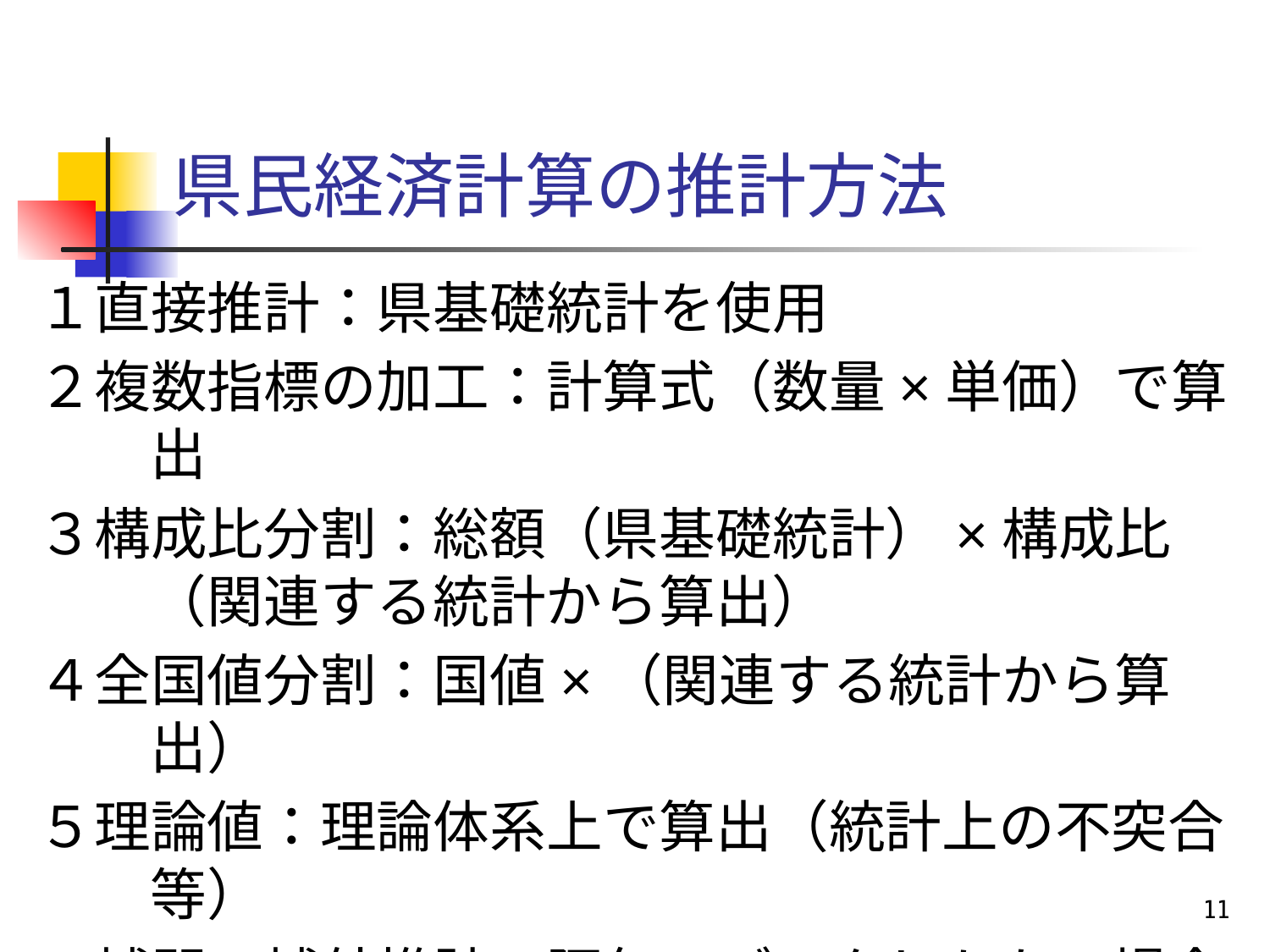

# 県民経済計算の推計方法
１直接推計：県基礎統計を使用
２複数指標の加工：計算式（数量×単価）で算出
３構成比分割：総額（県基礎統計）×構成比（関連する統計から算出）
４全国値分割：国値×（関連する統計から算出）
５理論値：理論体系上で算出（統計上の不突合等）
６補間・補外推計：隔年のデータしかない場合、前後のデータから推計

11